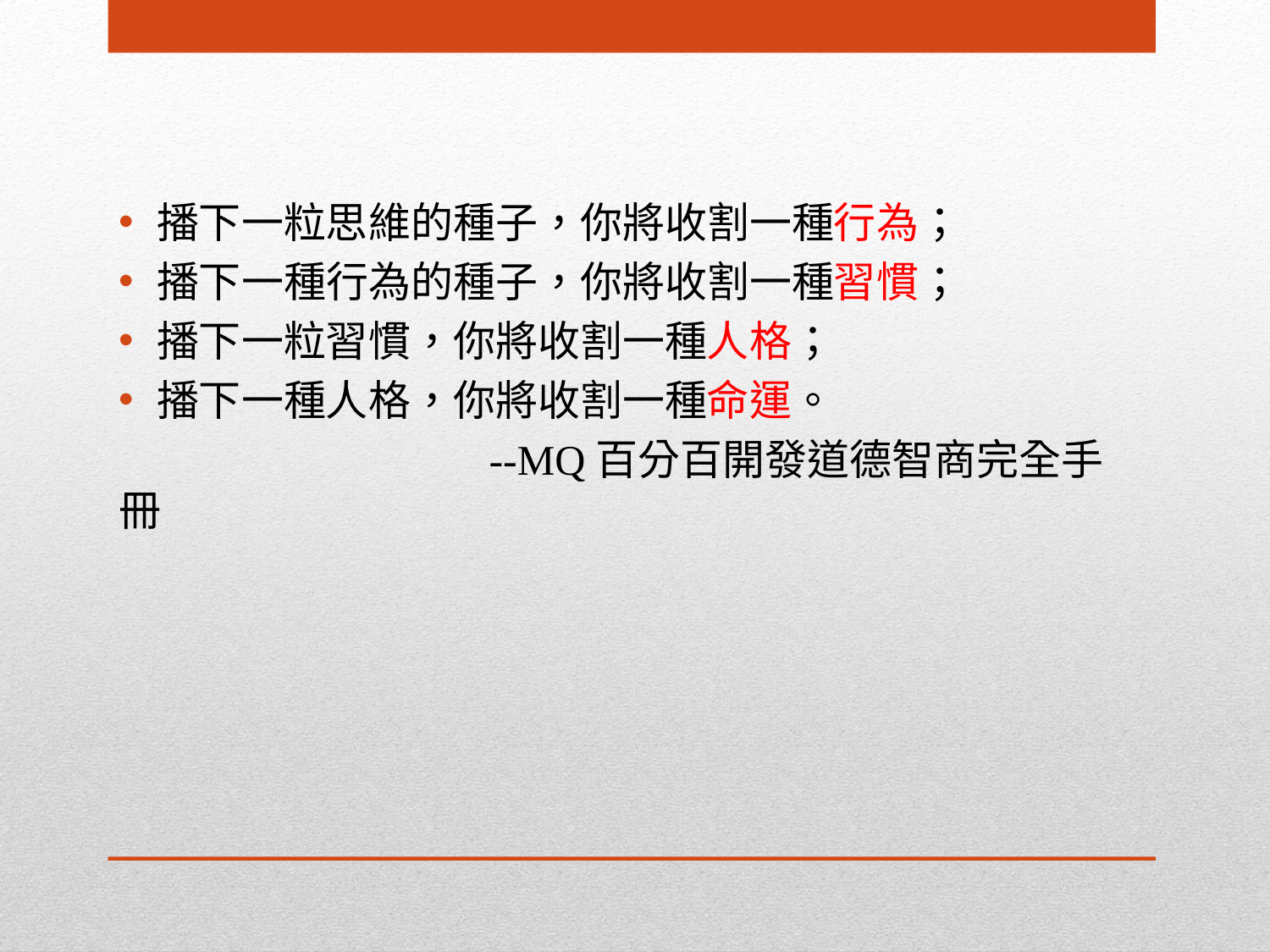

播下一粒思維的種子，你將收割一種行為；
播下一種行為的種子，你將收割一種習慣；
播下一粒習慣，你將收割一種人格；
播下一種人格，你將收割一種命運。
                                   --MQ百分百開發道德智商完全手冊
#